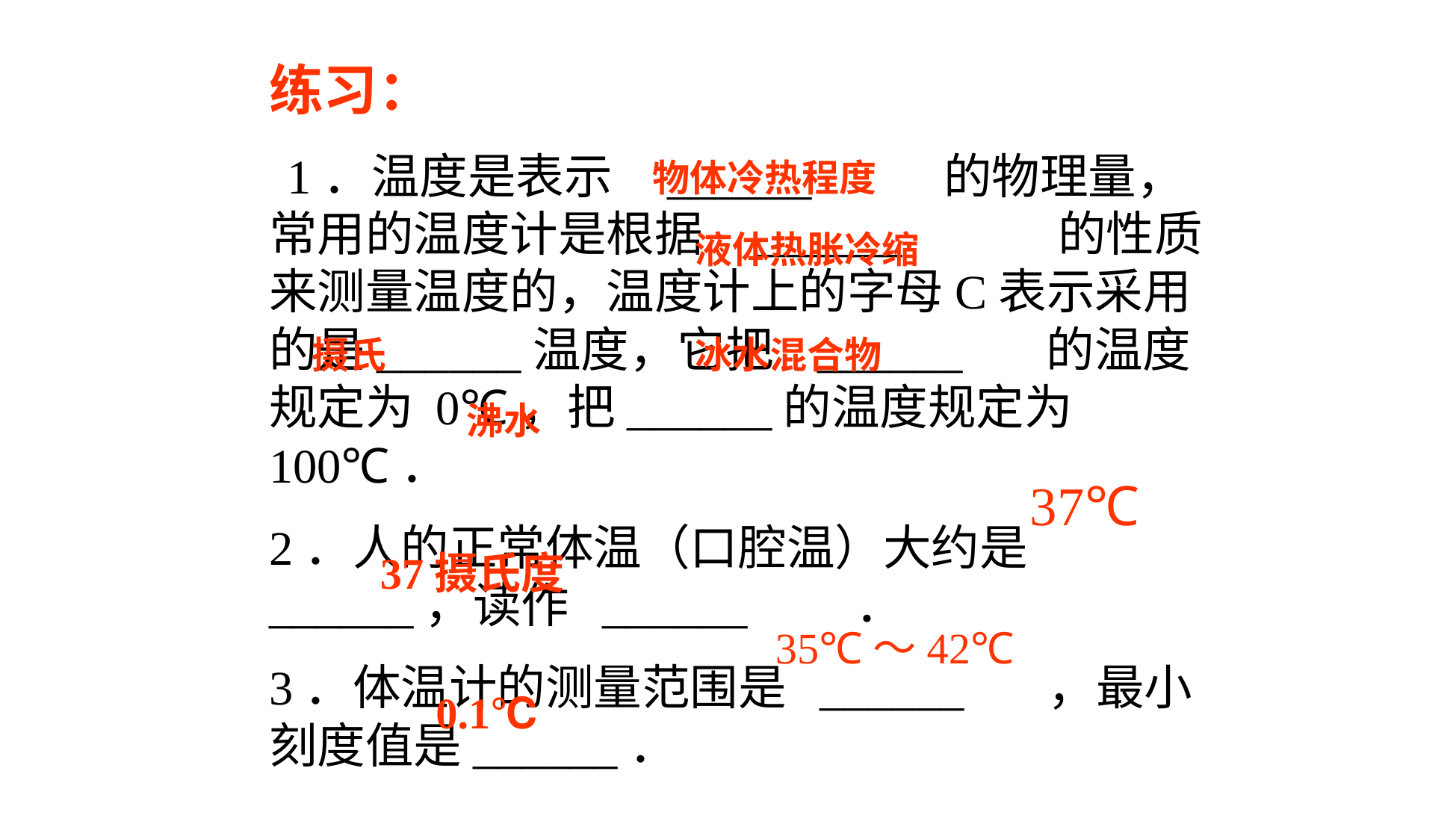

练习：
  1．温度是表示    ______     的物理量，常用的温度计是根据    ______      的性质来测量温度的，温度计上的字母C表示采用的是______温度，它把   ______   的温度规定为 0℃，把______的温度规定为 100℃．
2．人的正常体温（口腔温）大约是______，读作  ______    ．
3．体温计的测量范围是  ______   ，最小刻度值是______．
物体冷热程度
液体热胀冷缩
摄氏
冰水混合物
沸水
37℃
37摄氏度
35℃～42℃
0.1℃